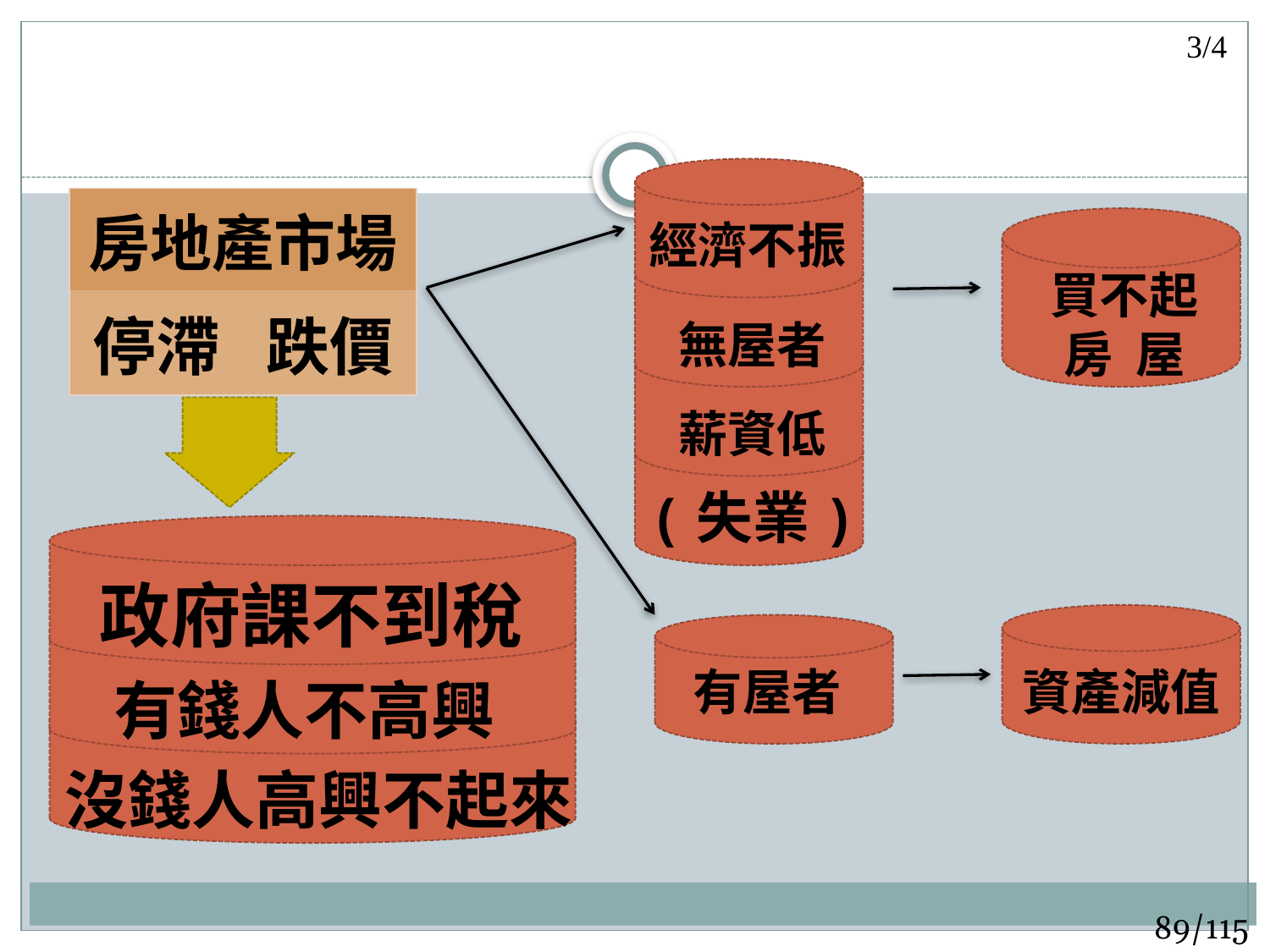

3/4

| 房地產市場 |  |
| --- | --- |
| 停滯 | 跌價 |

經濟不振
買不起房  屋

無屋者

薪資低

(失業)

政府課不到稅
有屋者
資產減值
有錢人不高興
沒錢人高興不起來